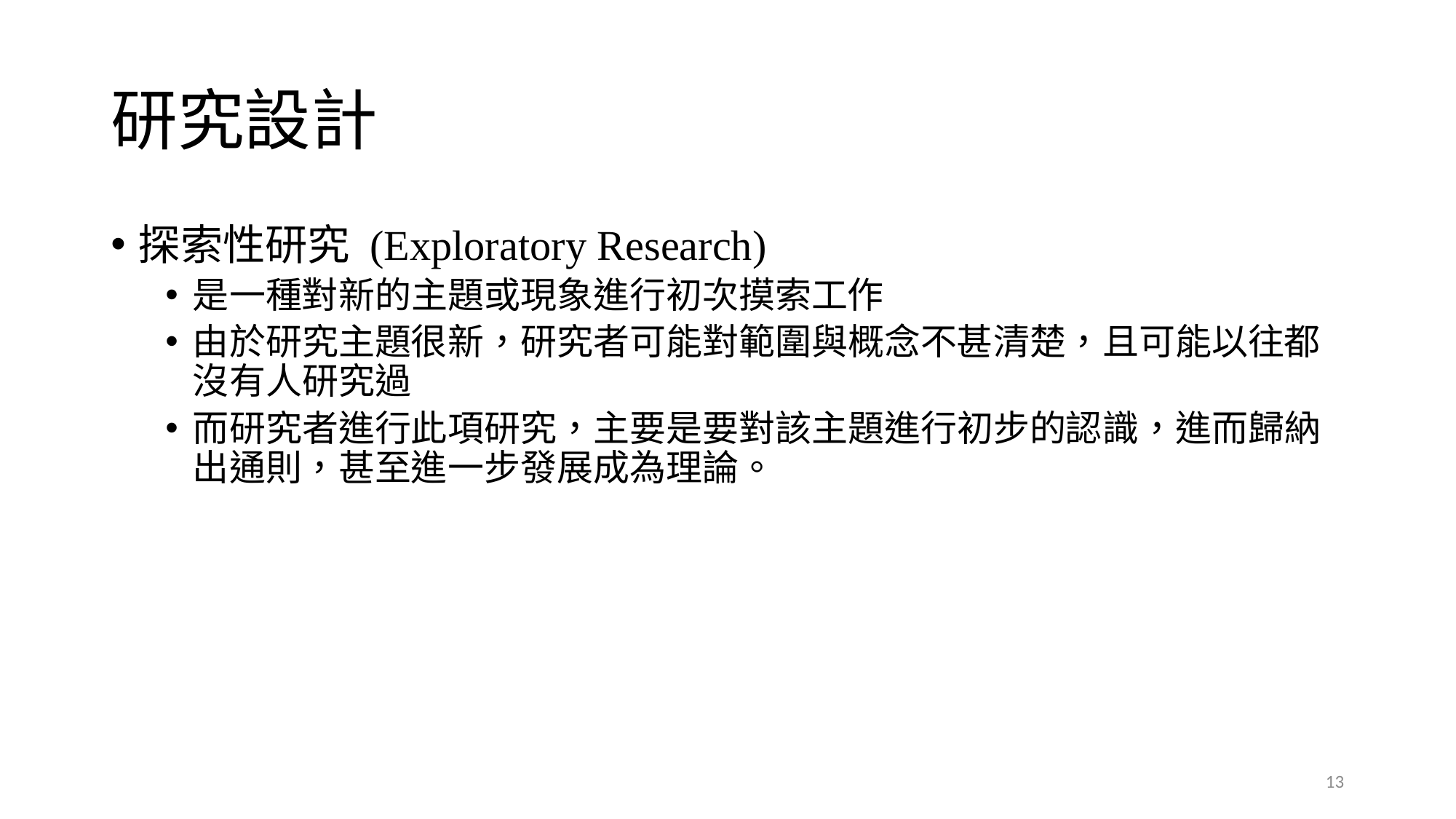

# 研究設計
探索性研究 (Exploratory Research)
是一種對新的主題或現象進行初次摸索工作
由於研究主題很新，研究者可能對範圍與概念不甚清楚，且可能以往都沒有人研究過
而研究者進行此項研究，主要是要對該主題進行初步的認識，進而歸納出通則，甚至進一步發展成為理論。
13